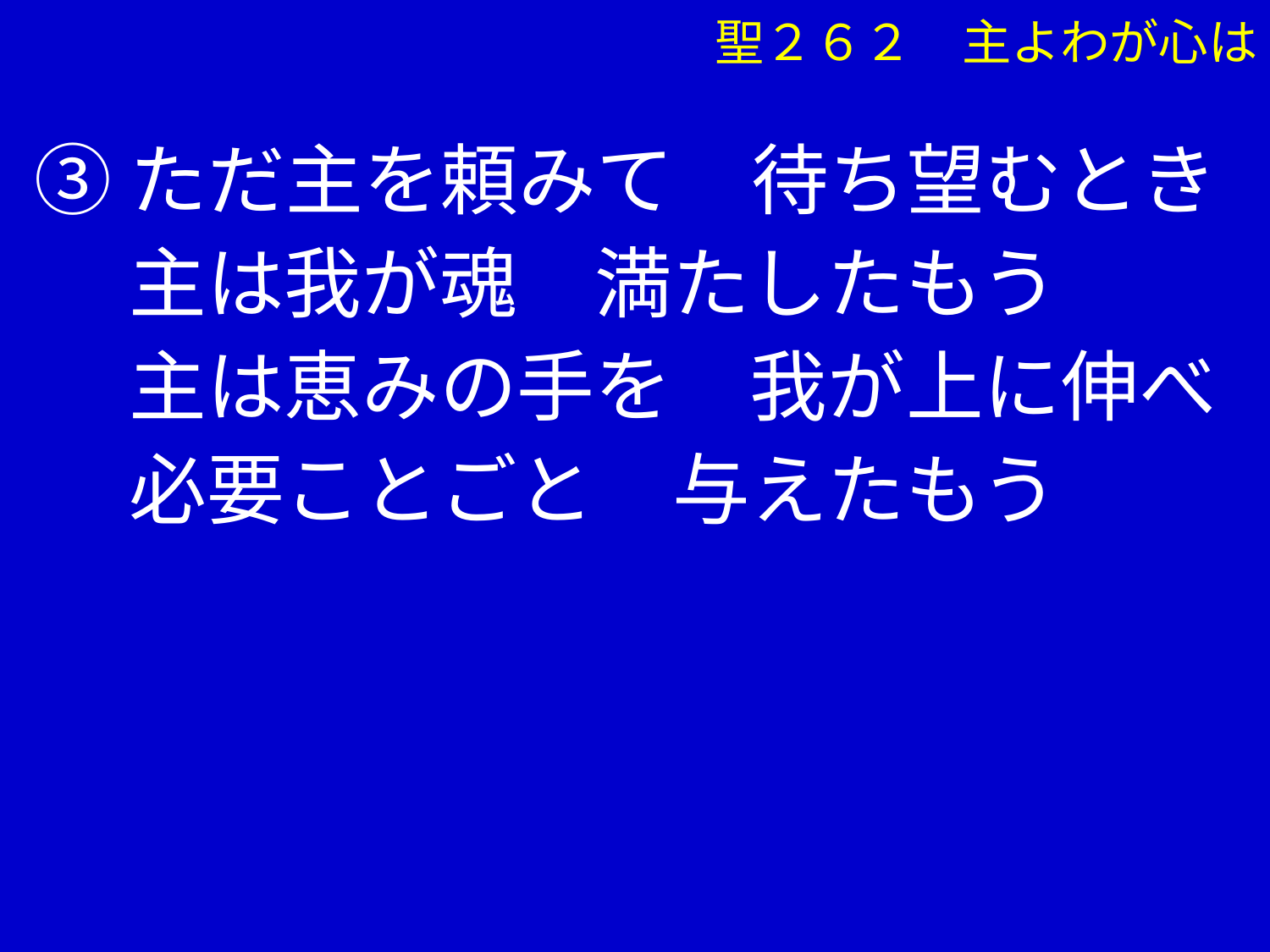

聖２６２　主よわが心は
③ただ主を頼みて　待ち望むとき
　 主は我が魂　満たしたもう
　 主は恵みの手を　我が上に伸べ
　 必要ことごと　与えたもう